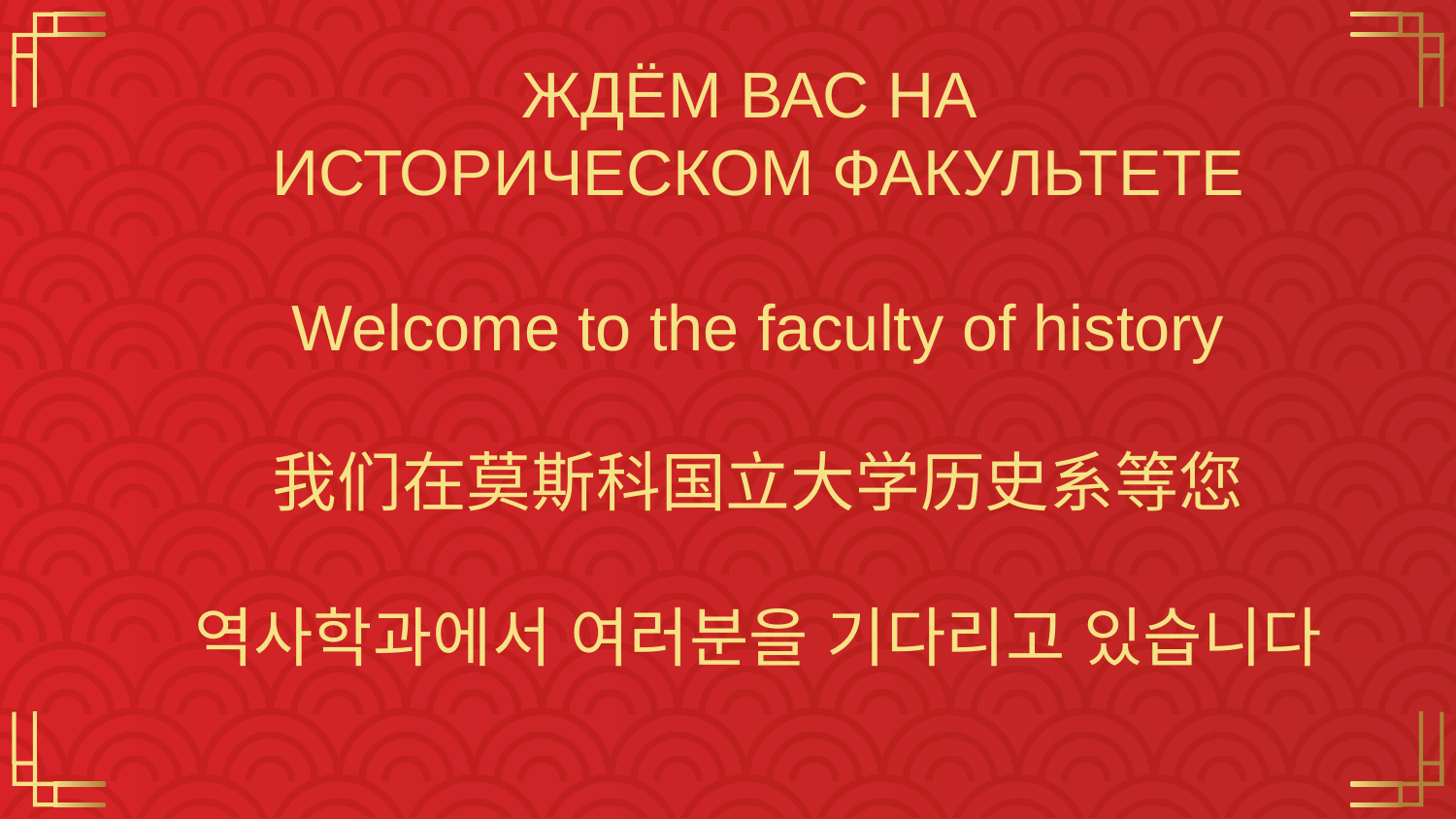

# ЖДЁМ ВАС НА ИСТОРИЧЕСКОМ ФАКУЛЬТЕТЕ Welcome to the faculty of history 我们在莫斯科国立大学历史系等您 역사학과에서 여러분을 기다리고 있습니다